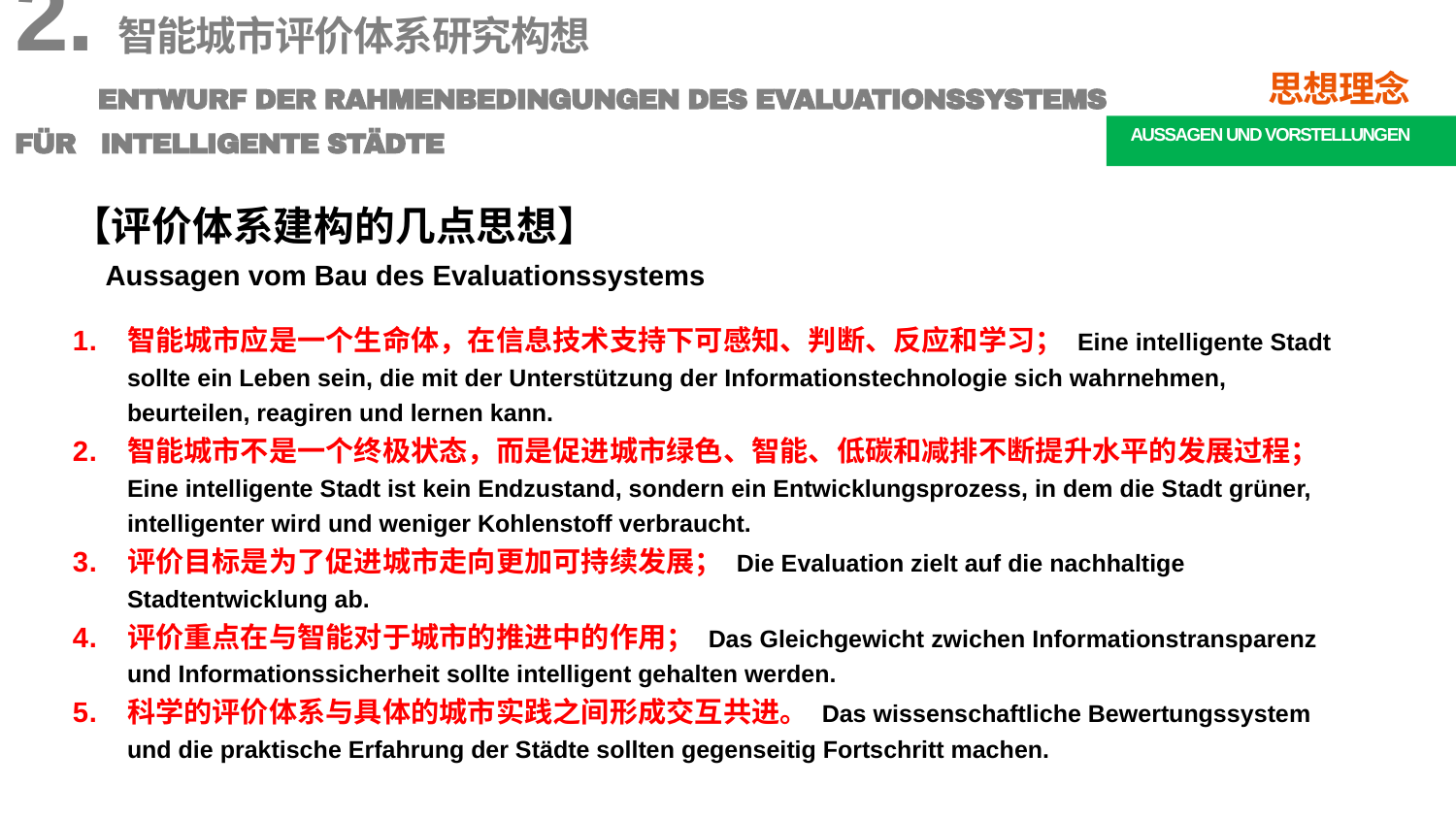

2.智能城市评价体系研究构想
            Entwurf der Rahmenbedingungen des Evaluationssystems für   intelligente Städte
思想理念
 Aussagen und Vorstellungen
【评价体系建构的几点思想】
Aussagen vom Bau des Evaluationssystems
智能城市应是一个生命体，在信息技术支持下可感知、判断、反应和学习； Eine intelligente Stadt sollte ein Leben sein, die mit der Unterstützung der Informationstechnologie sich wahrnehmen, beurteilen, reagiren und lernen kann.
智能城市不是一个终极状态，而是促进城市绿色、智能、低碳和减排不断提升水平的发展过程； Eine intelligente Stadt ist kein Endzustand, sondern ein Entwicklungsprozess, in dem die Stadt grüner, intelligenter wird und weniger Kohlenstoff verbraucht.
评价目标是为了促进城市走向更加可持续发展； Die Evaluation zielt auf die nachhaltige Stadtentwicklung ab.
评价重点在与智能对于城市的推进中的作用； Das Gleichgewicht zwichen Informationstransparenz und Informationssicherheit sollte intelligent gehalten werden.
科学的评价体系与具体的城市实践之间形成交互共进。 Das wissenschaftliche Bewertungssystem und die praktische Erfahrung der Städte sollten gegenseitig Fortschritt machen.